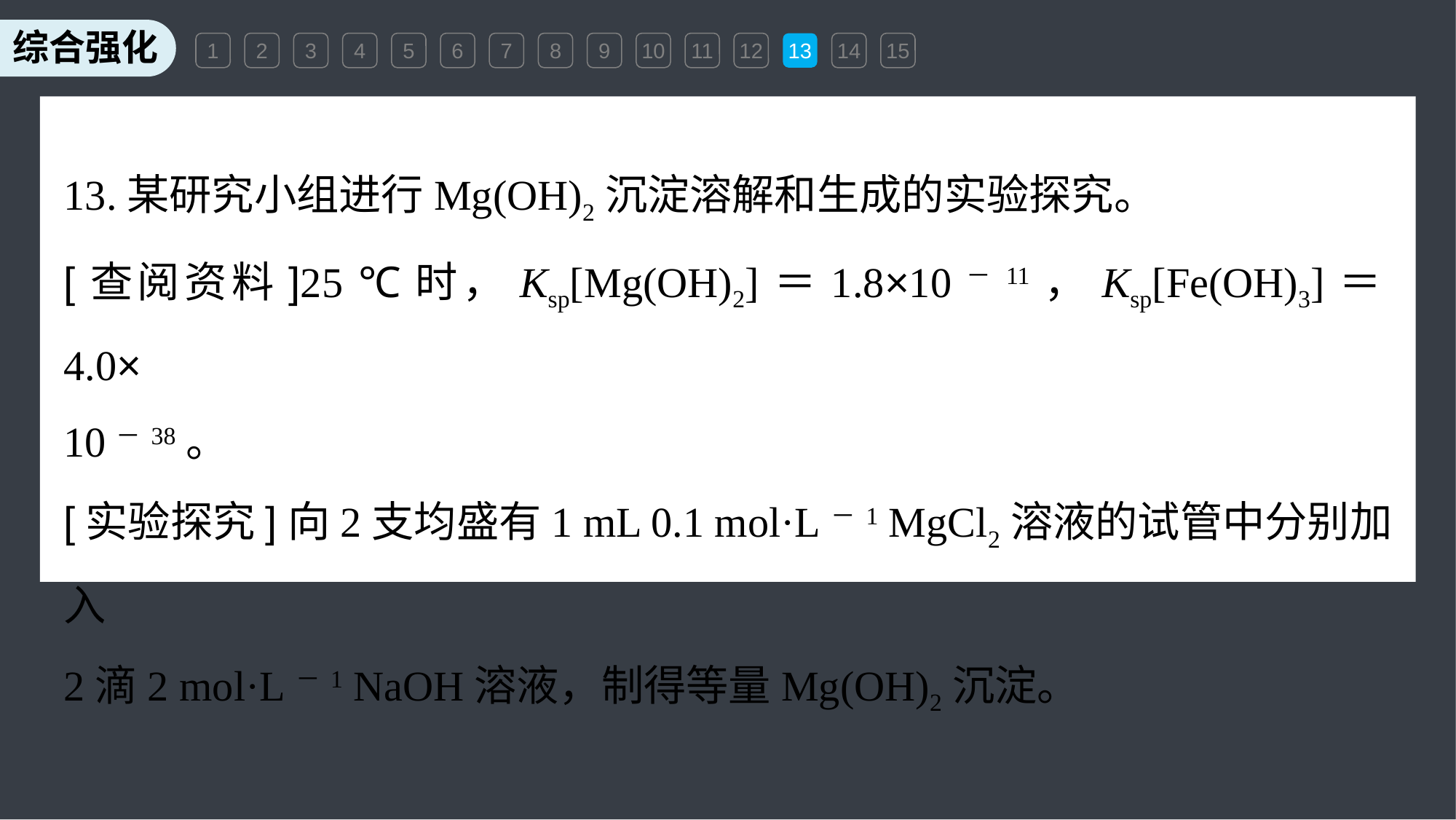

1
2
3
4
5
6
7
8
9
10
11
12
13
14
15
13.某研究小组进行Mg(OH)2沉淀溶解和生成的实验探究。
[查阅资料]25 ℃时，Ksp[Mg(OH)2]＝1.8×10－11，Ksp[Fe(OH)3]＝4.0×
10－38。
[实验探究]向2支均盛有1 mL 0.1 mol·L－1 MgCl2溶液的试管中分别加入
2滴2 mol·L－1 NaOH溶液，制得等量Mg(OH)2沉淀。